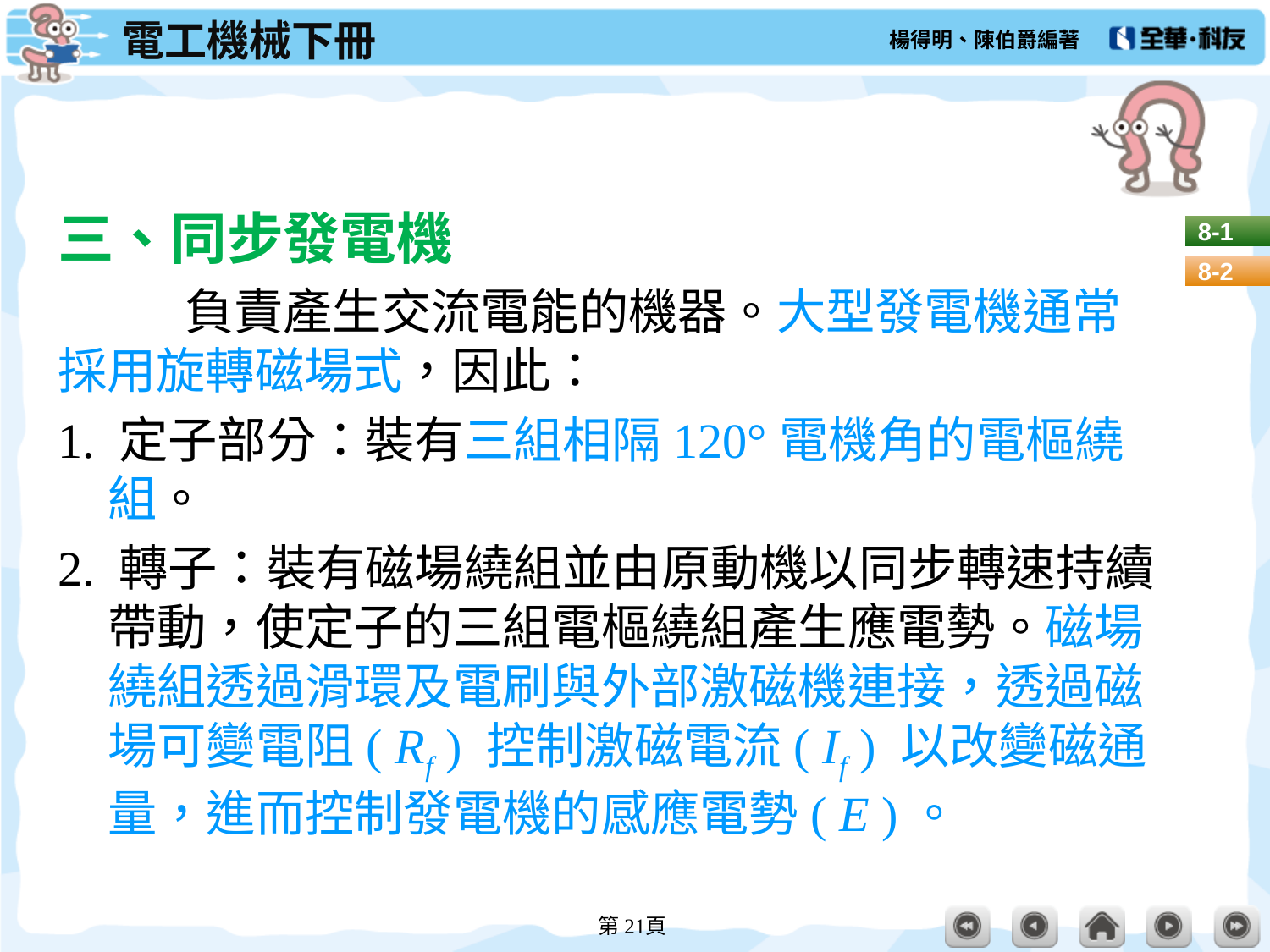

#
三、同步發電機
	負責產生交流電能的機器。大型發電機通常採用旋轉磁場式，因此：
1. 定子部分：裝有三組相隔120°電機角的電樞繞組。
2. 轉子：裝有磁場繞組並由原動機以同步轉速持續帶動，使定子的三組電樞繞組產生應電勢。磁場繞組透過滑環及電刷與外部激磁機連接，透過磁場可變電阻( Rf ) 控制激磁電流( If ) 以改變磁通量，進而控制發電機的感應電勢( E )。